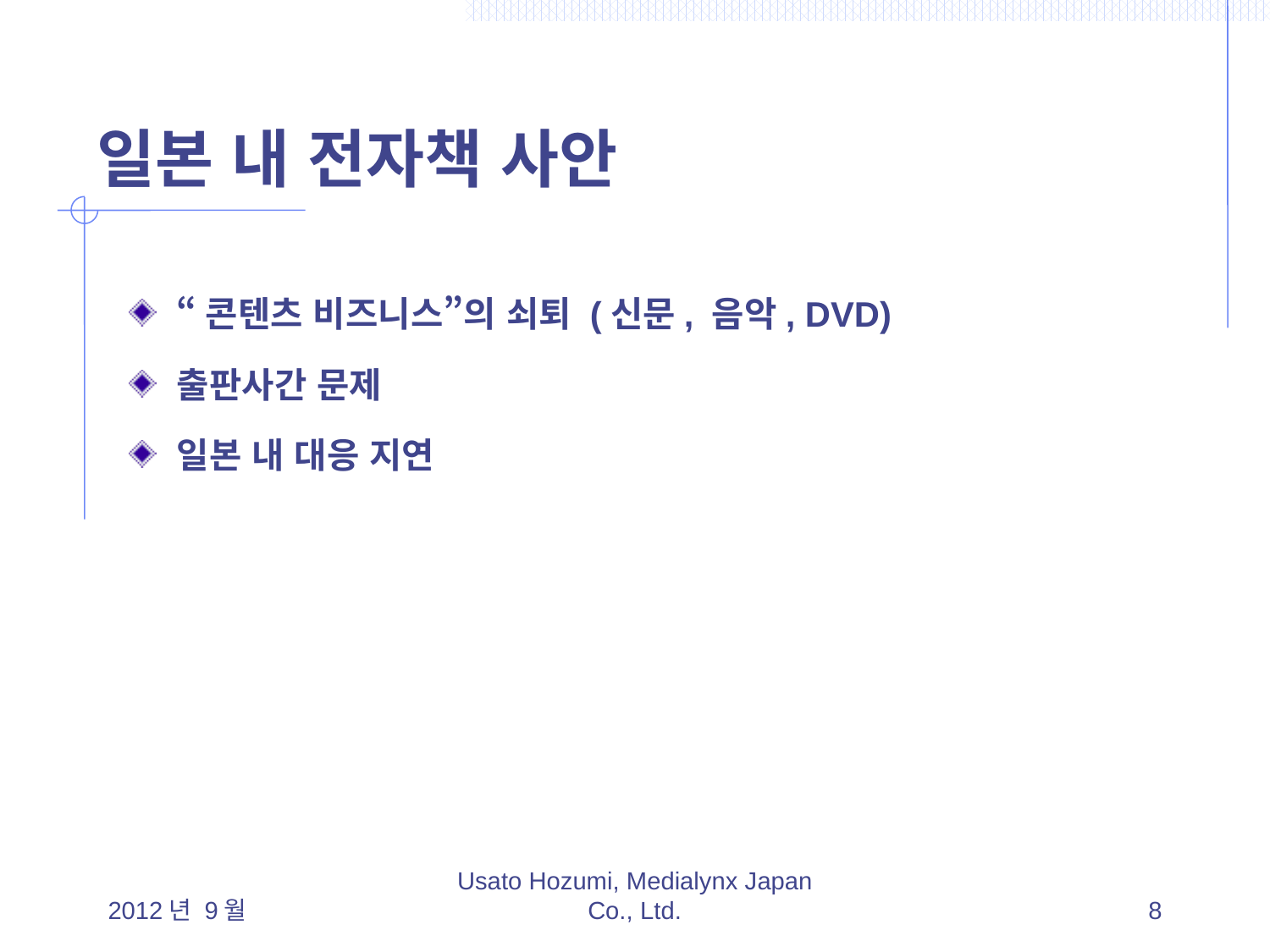

# 일본 내 전자책 사안
“콘텐츠 비즈니스”의 쇠퇴 (신문, 음악, DVD)
출판사간 문제
일본 내 대응 지연
2012년 9월
Usato Hozumi, Medialynx Japan Co., Ltd.
8